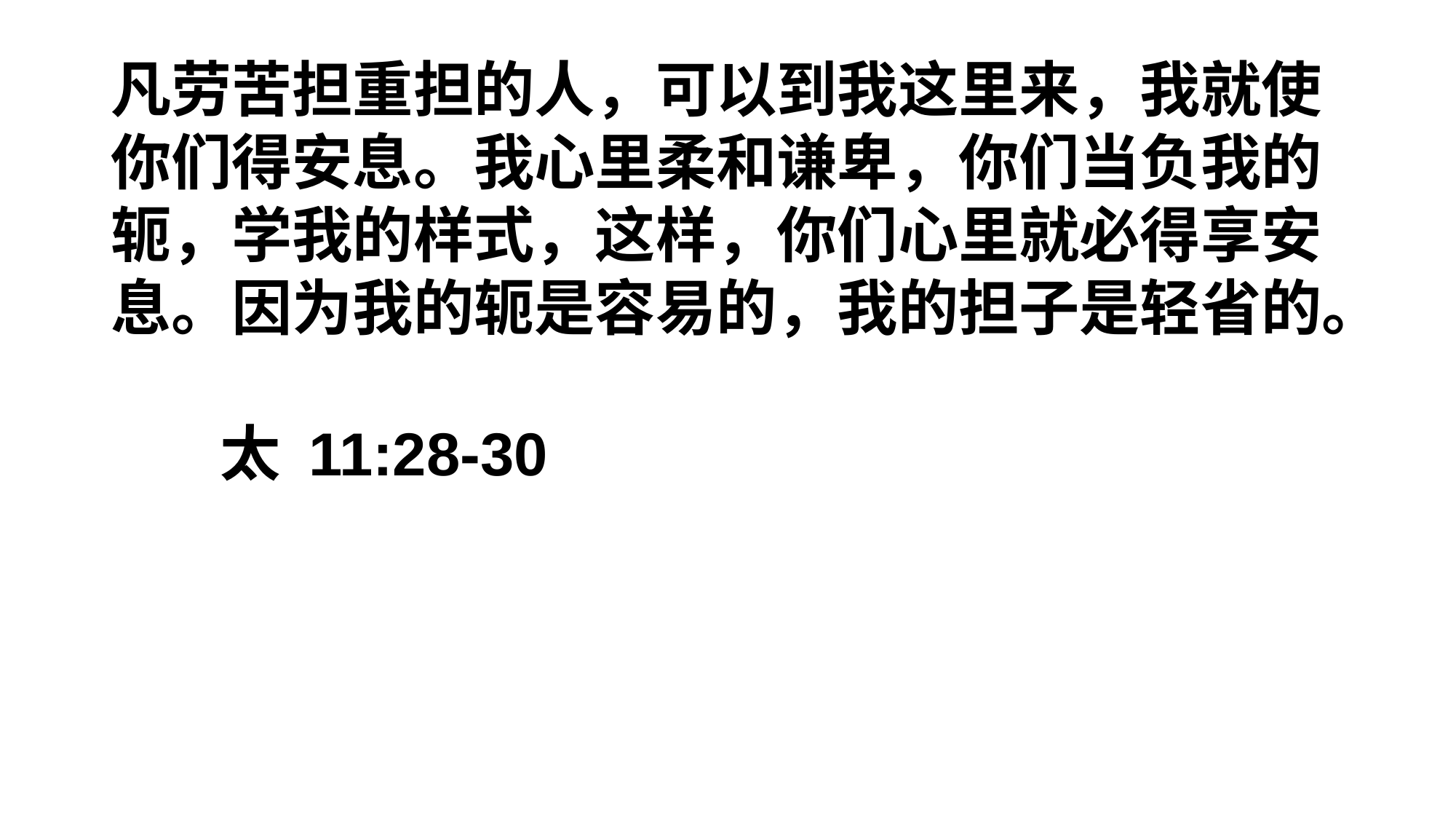

凡劳苦担重担的人，可以到我这里来，我就使你们得安息。我心里柔和谦卑，你们当负我的轭，学我的样式，这样，你们心里就必得享安息。因为我的轭是容易的，我的担子是轻省的。 												太 11:28-30